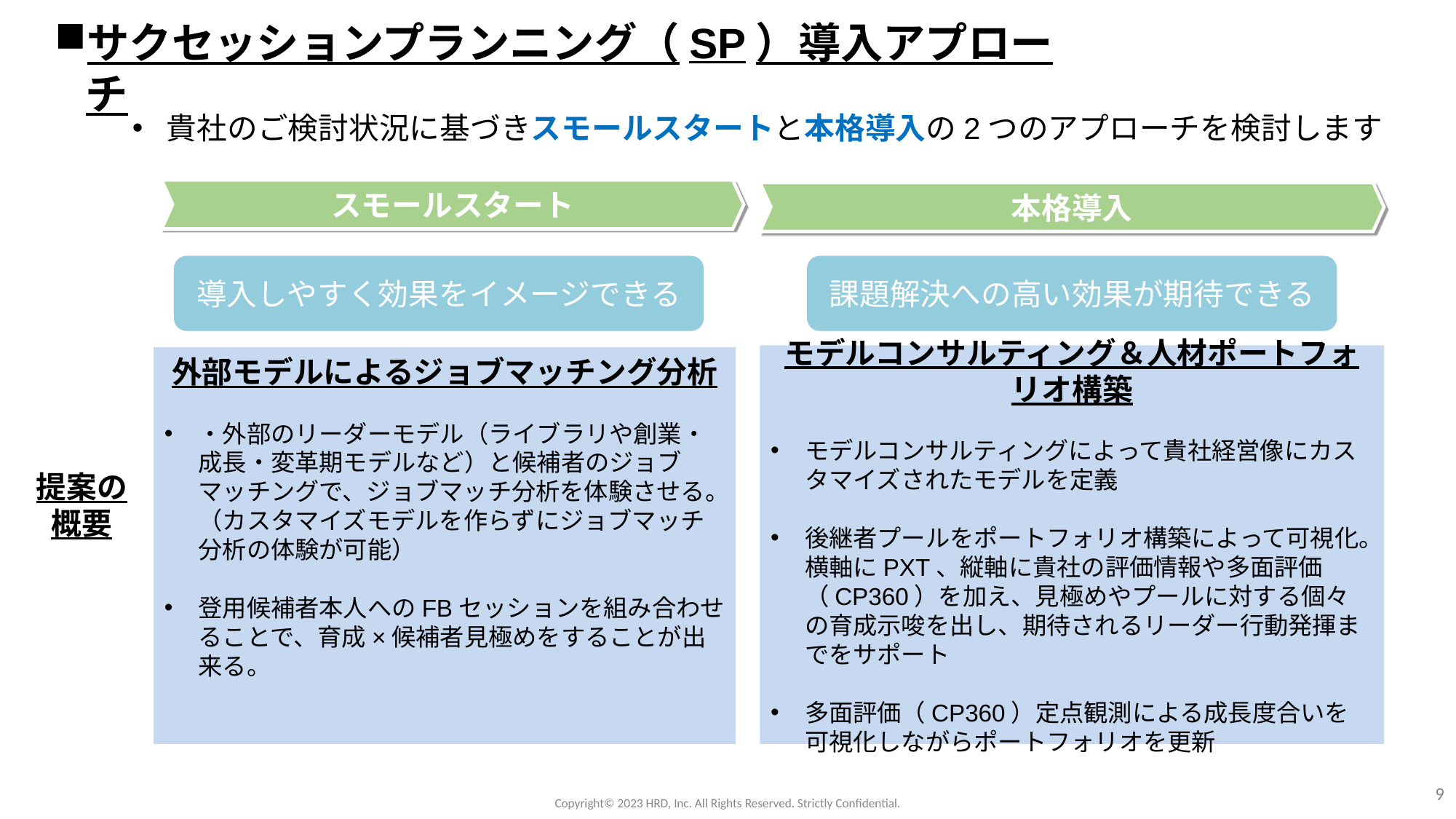

サクセッションプランニング（SP）導入アプローチ
貴社のご検討状況に基づきスモールスタートと本格導入の2つのアプローチを検討します

スモールスタート
本格導入
導入しやすく効果をイメージできる
課題解決への高い効果が期待できる
モデルコンサルティング＆人材ポートフォリオ構築

モデルコンサルティングによって貴社経営像にカスタマイズされたモデルを定義

後継者プールをポートフォリオ構築によって可視化。横軸にPXT、縦軸に貴社の評価情報や多面評価（CP360）を加え、見極めやプールに対する個々の育成示唆を出し、期待されるリーダー行動発揮までをサポート

多面評価（CP360）定点観測による成長度合いを可視化しながらポートフォリオを更新
外部モデルによるジョブマッチング分析

・外部のリーダーモデル（ライブラリや創業・成長・変革期モデルなど）と候補者のジョブマッチングで、ジョブマッチ分析を体験させる。（カスタマイズモデルを作らずにジョブマッチ分析の体験が可能）

登用候補者本人へのFBセッションを組み合わせることで、育成×候補者見極めをすることが出来る。

提案の概要
9
Copyright©️ 2023 HRD, Inc. All Rights Reserved. Strictly Confidential.